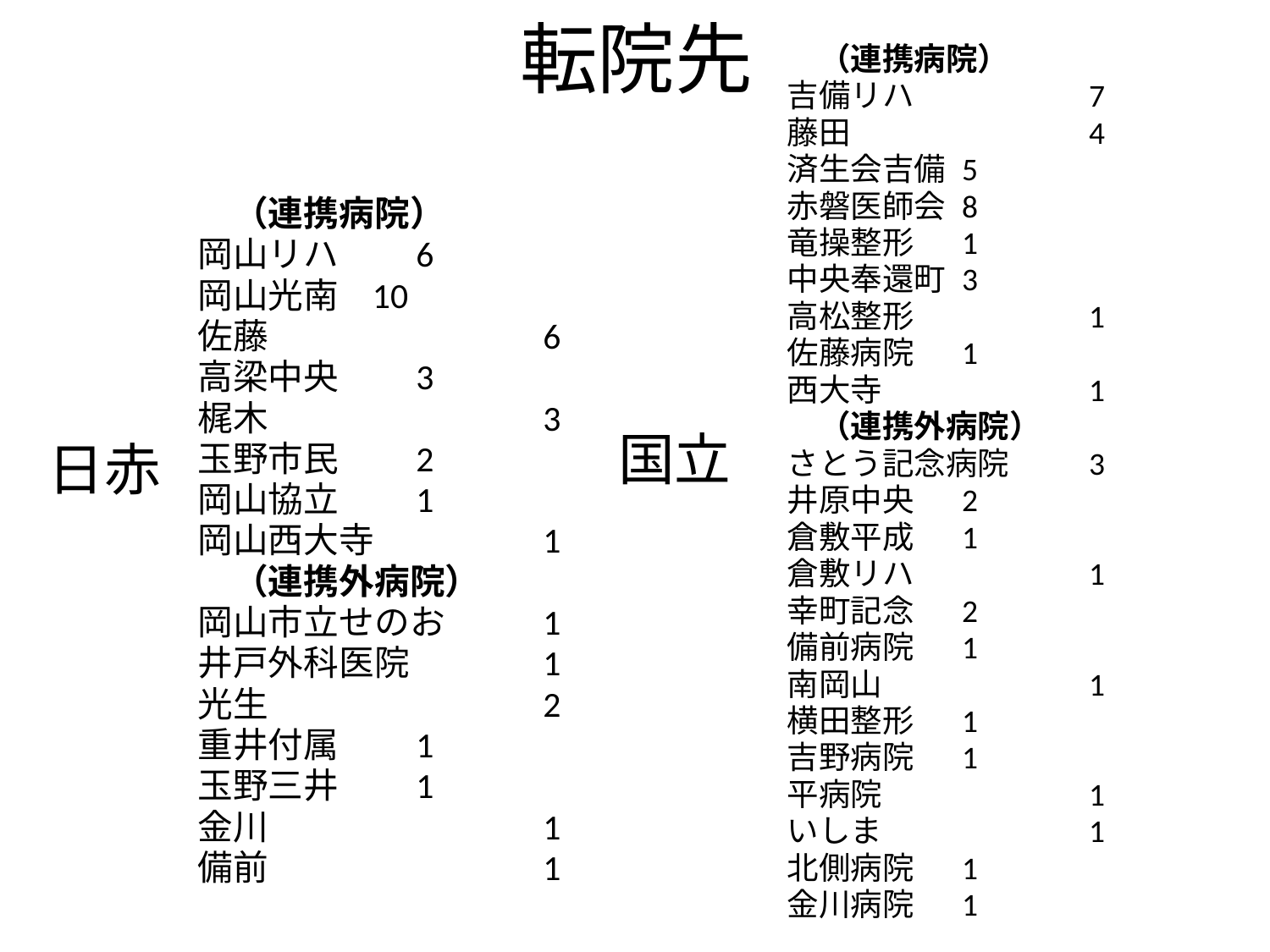

# 転院先
　（連携病院）
吉備リハ		7
藤田		4
済生会吉備	5
赤磐医師会	8
竜操整形	1
中央奉還町	3
高松整形　　	1
佐藤病院	1
西大寺		1
　（連携外病院）
さとう記念病院	3
井原中央	2
倉敷平成	1
倉敷リハ		1
幸町記念	2
備前病院	1
南岡山		1
横田整形	1
吉野病院	1
平病院		1
いしま		1
北側病院	1
金川病院	1
　（連携病院）
岡山リハ	　6
岡山光南	10
佐藤		　6
高梁中央	　3
梶木		　3
玉野市民	　2
岡山協立	　1
岡山西大寺	　1
　（連携外病院）
岡山市立せのお	　1
井戸外科医院　	　1
光生		　2
重井付属	　1
玉野三井	　1
金川		　1
備前		　1

国立
日赤